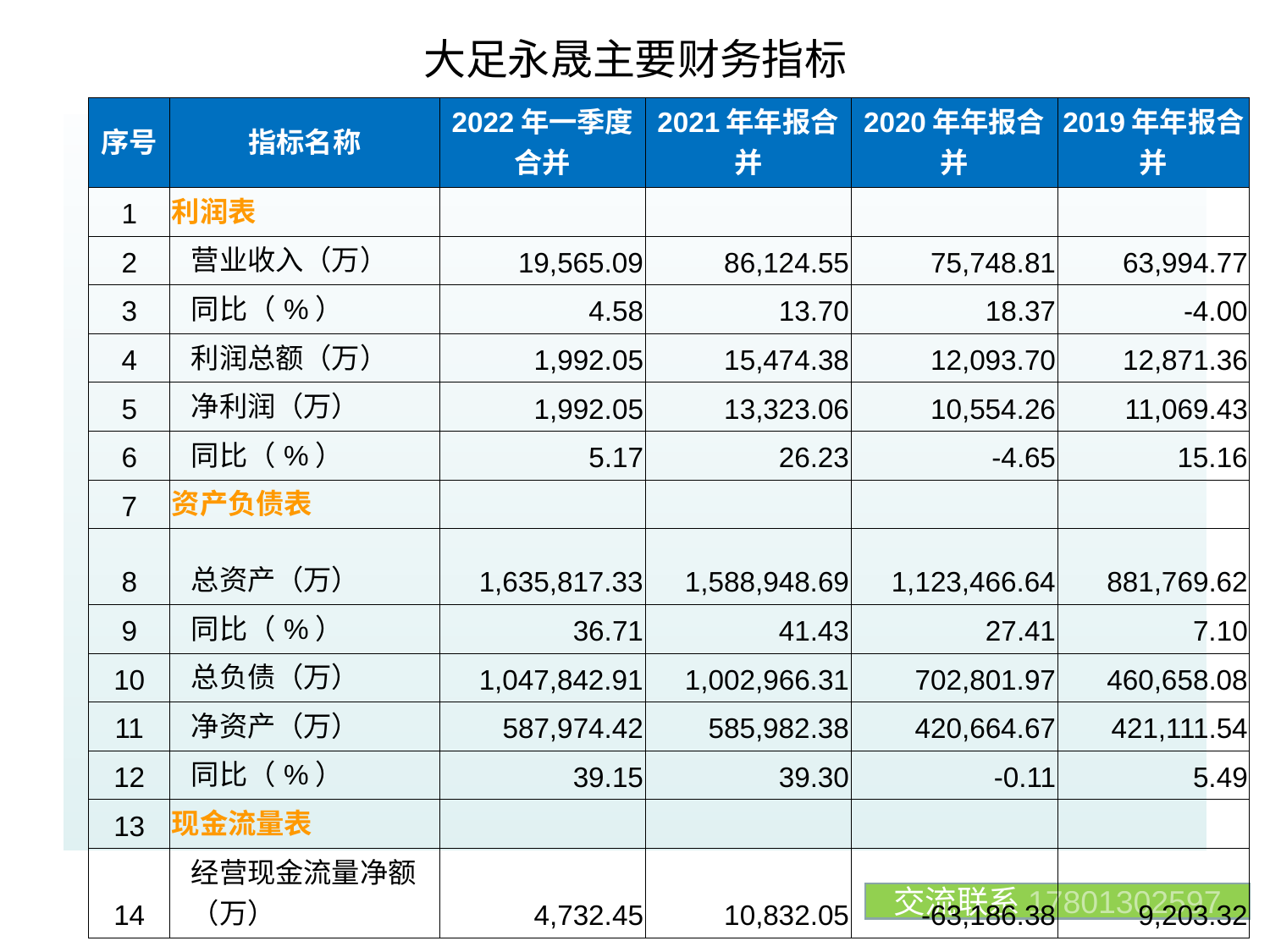

# 大足永晟主要财务指标
| 序号 | 指标名称 | 2022年一季度合并 | 2021年年报合并 | 2020年年报合并 | 2019年年报合并 |
| --- | --- | --- | --- | --- | --- |
| 1 | 利润表 |  |  |  |  |
| 2 | 营业收入（万） | 19,565.09 | 86,124.55 | 75,748.81 | 63,994.77 |
| 3 | 同比（%） | 4.58 | 13.70 | 18.37 | -4.00 |
| 4 | 利润总额（万） | 1,992.05 | 15,474.38 | 12,093.70 | 12,871.36 |
| 5 | 净利润（万） | 1,992.05 | 13,323.06 | 10,554.26 | 11,069.43 |
| 6 | 同比（%） | 5.17 | 26.23 | -4.65 | 15.16 |
| 7 | 资产负债表 |  |  |  |  |
| 8 | 总资产（万） | 1,635,817.33 | 1,588,948.69 | 1,123,466.64 | 881,769.62 |
| 9 | 同比（%） | 36.71 | 41.43 | 27.41 | 7.10 |
| 10 | 总负债（万） | 1,047,842.91 | 1,002,966.31 | 702,801.97 | 460,658.08 |
| 11 | 净资产（万） | 587,974.42 | 585,982.38 | 420,664.67 | 421,111.54 |
| 12 | 同比（%） | 39.15 | 39.30 | -0.11 | 5.49 |
| 13 | 现金流量表 |  |  |  |  |
| 14 | 经营现金流量净额（万） | 4,732.45 | 10,832.05 | -63,186.38 | 9,203.32 |